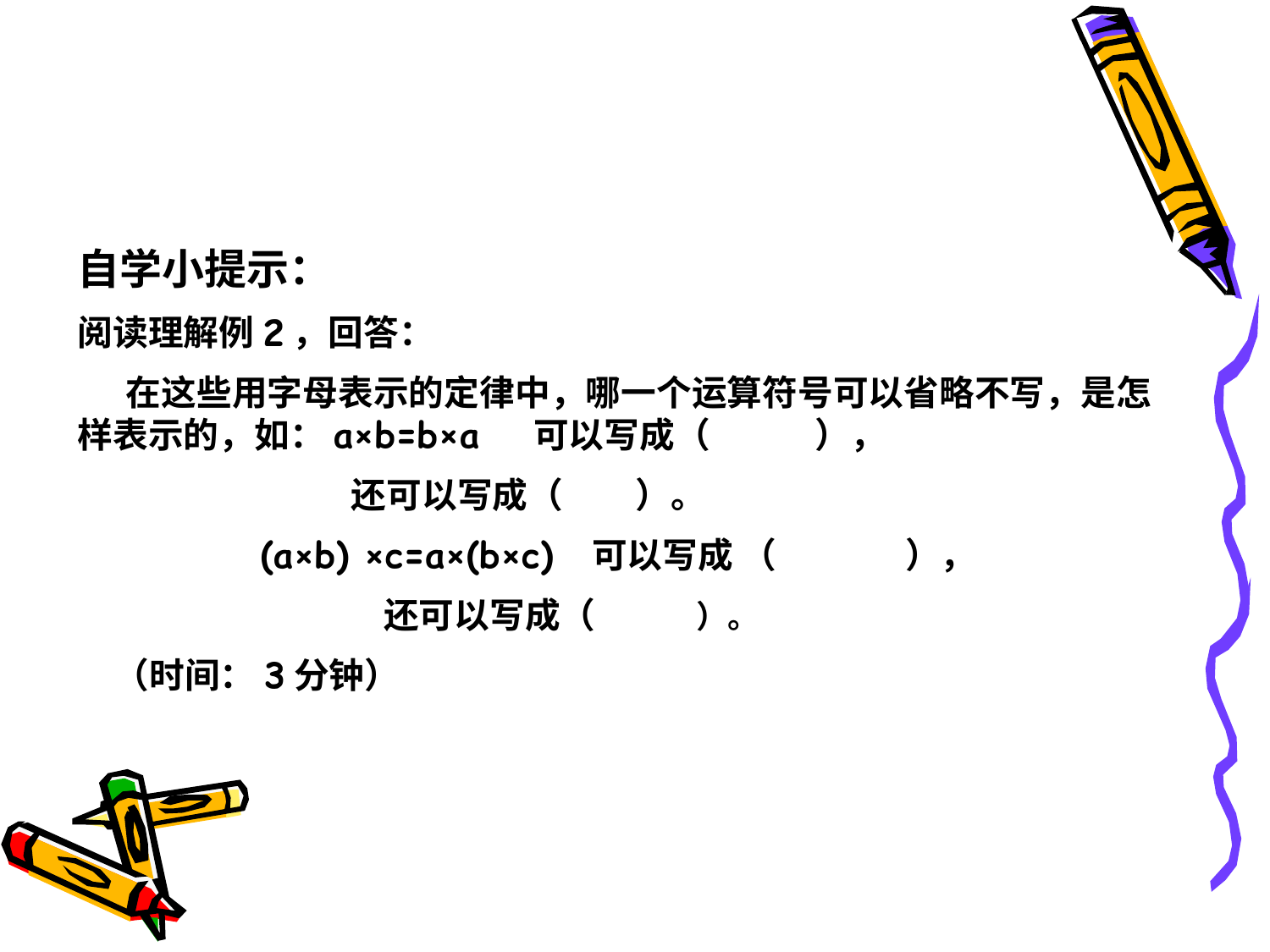

自学小提示：
阅读理解例2，回答：
     在这些用字母表示的定律中，哪一个运算符号可以省略不写，是怎样表示的，如：a×b=b×a   可以写成（             ），
                                 还可以写成（         ）。
            (a×b) ×c=a×(b×c)  可以写成 （                ），
                                     还可以写成（              ）。
    （时间：3分钟）